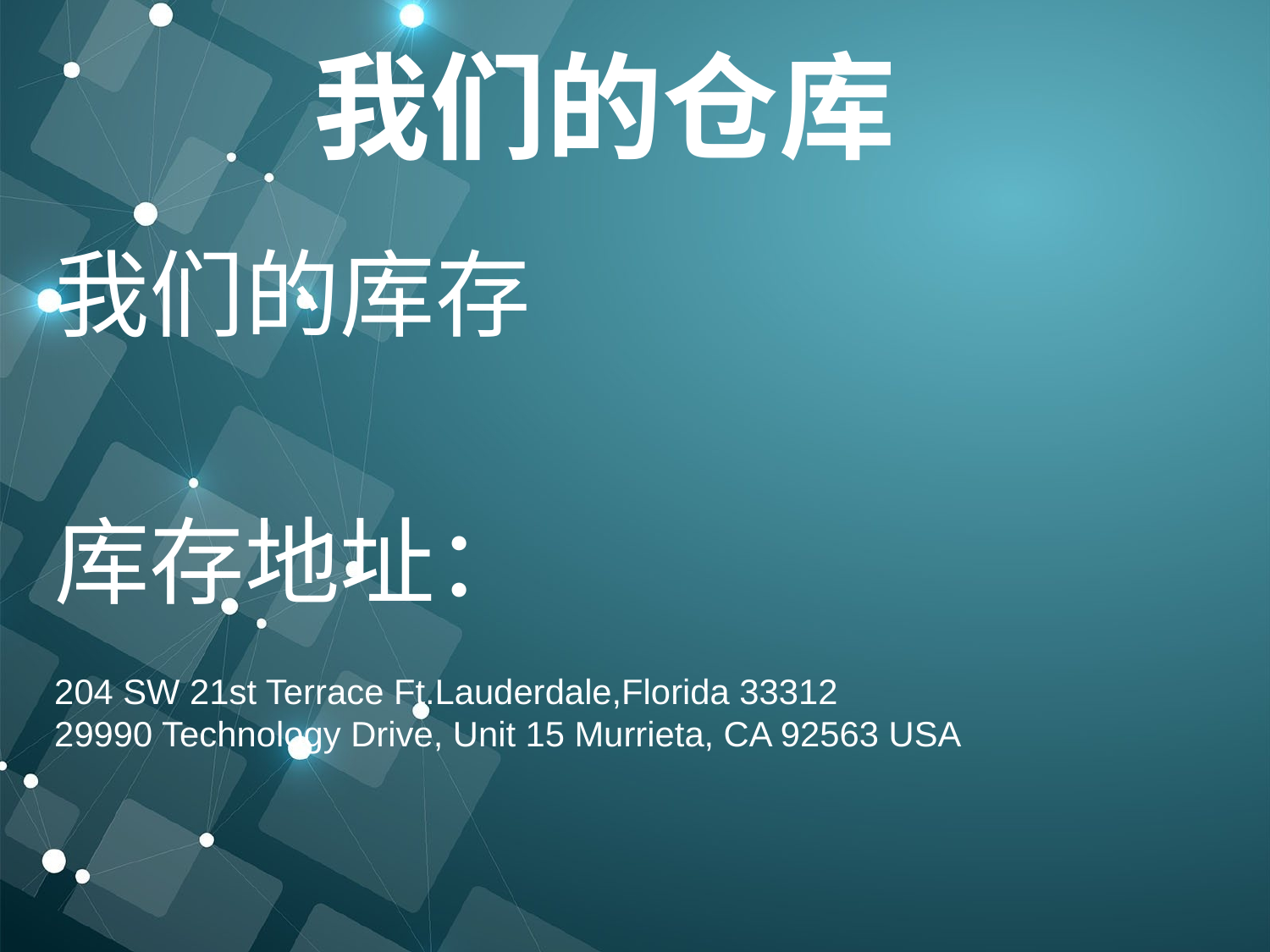

我们的仓库
我们的库存
库存地址：
204 SW 21st Terrace Ft.Lauderdale,Florida 33312
29990 Technology Drive, Unit 15 Murrieta, CA 92563 USA